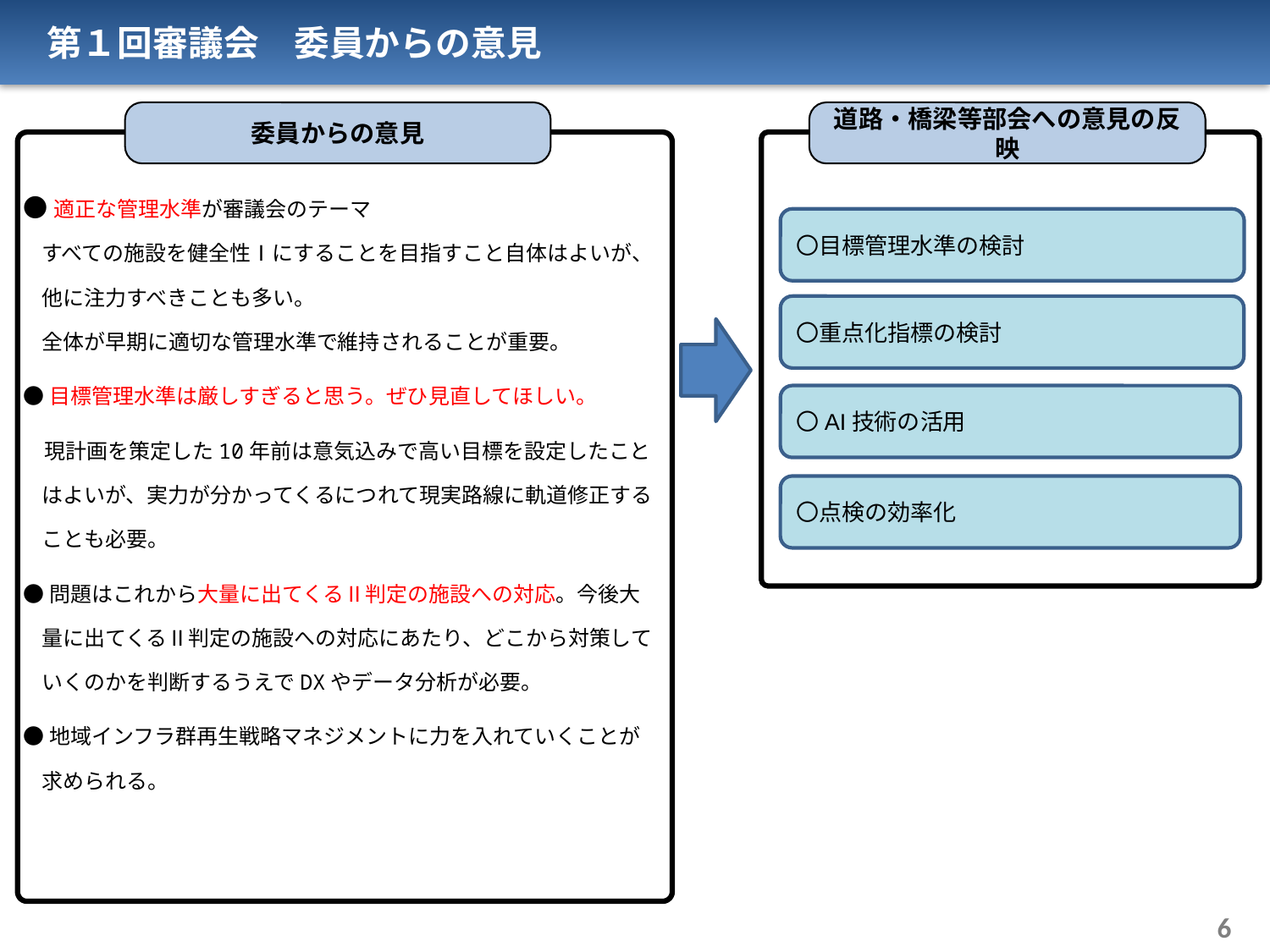

第１回審議会　委員からの意見
委員からの意見
道路・橋梁等部会への意見の反映

●適正な管理水準が審議会のテーマ
すべての施設を健全性Ⅰにすることを目指すこと自体はよいが、他に注力すべきことも多い。
全体が早期に適切な管理水準で維持されることが重要。
●目標管理水準は厳しすぎると思う。ぜひ見直してほしい。
　現計画を策定した10年前は意気込みで高い目標を設定したことはよいが、実力が分かってくるにつれて現実路線に軌道修正することも必要。
●問題はこれから大量に出てくるⅡ判定の施設への対応。今後大量に出てくるⅡ判定の施設への対応にあたり、どこから対策していくのかを判断するうえでDXやデータ分析が必要。
●地域インフラ群再生戦略マネジメントに力を入れていくことが求められる。

〇目標管理水準の検討
〇重点化指標の検討

〇AI技術の活用
〇点検の効率化
6